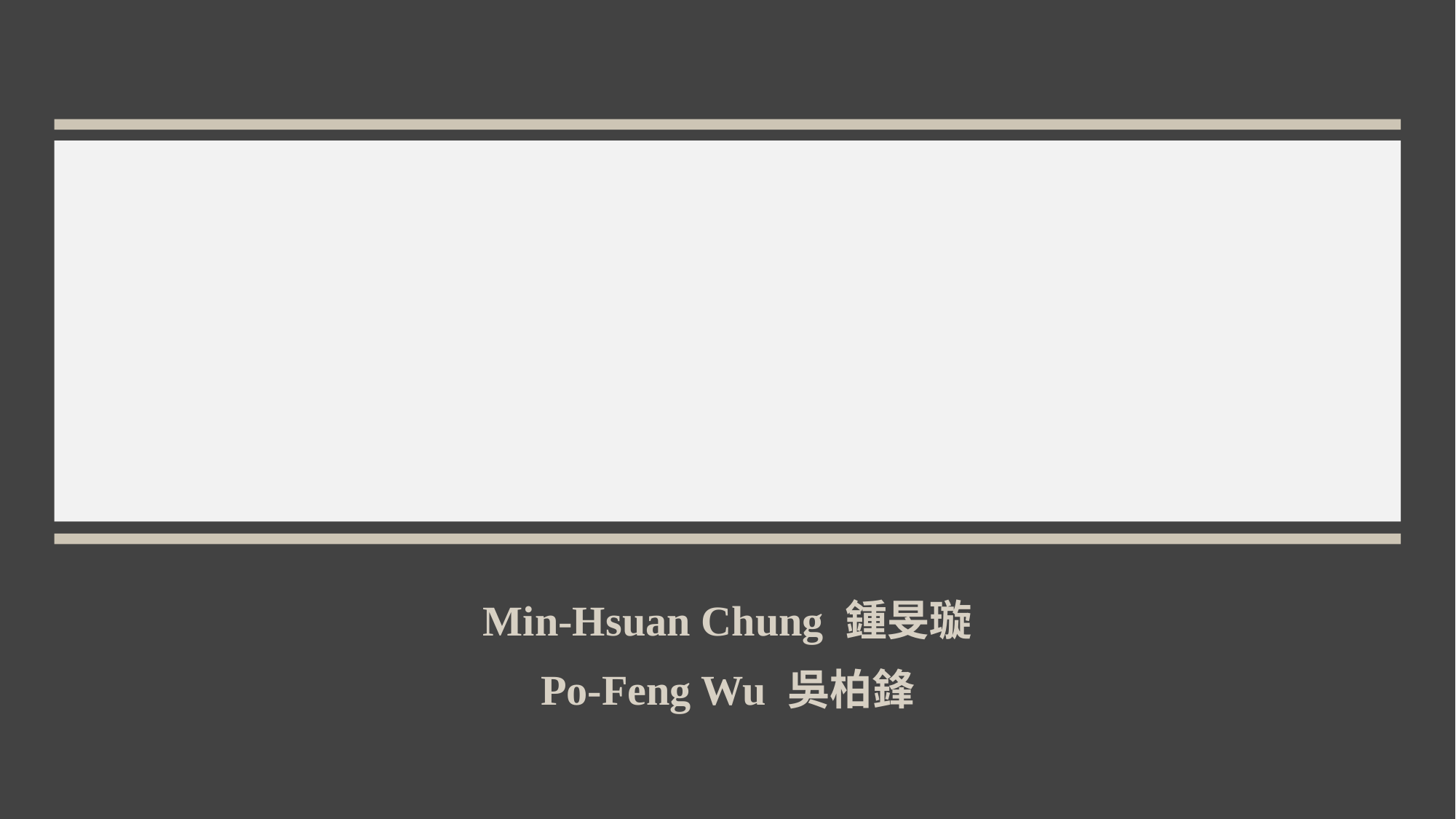

# How Do Post-starburst Galaxies Quench? Analysis of Galaxy Merger
Min-Hsuan Chung 鍾旻璇
Po-Feng Wu 吳柏鋒